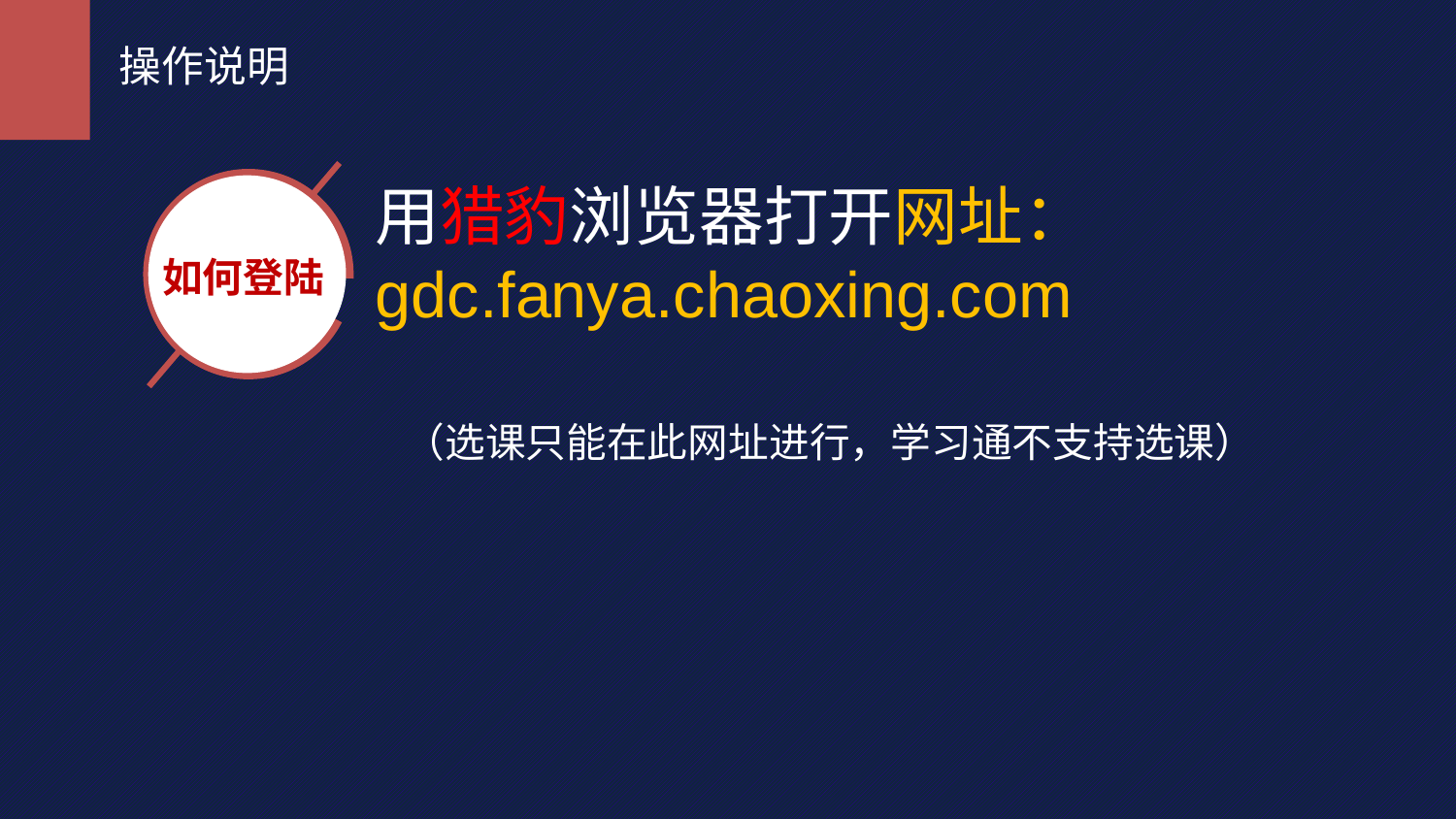

操作说明

如何登陆
用猎豹浏览器打开网址：gdc.fanya.chaoxing.com
（选课只能在此网址进行，学习通不支持选课）